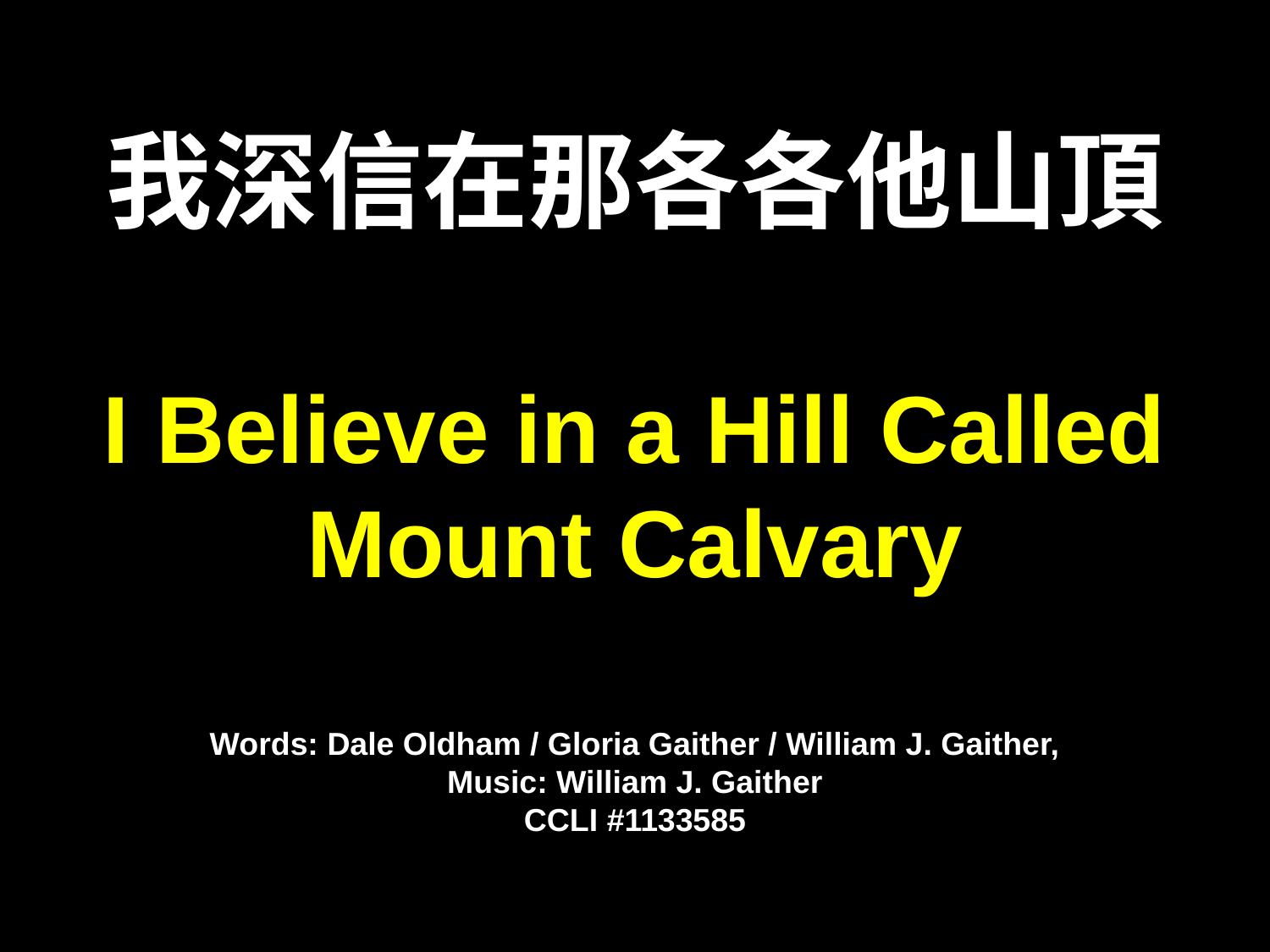

我深信在那各各他山頂

I Believe in a Hill Called Mount Calvary

Words: Dale Oldham / Gloria Gaither / William J. Gaither,
Music: William J. Gaither
CCLI #1133585